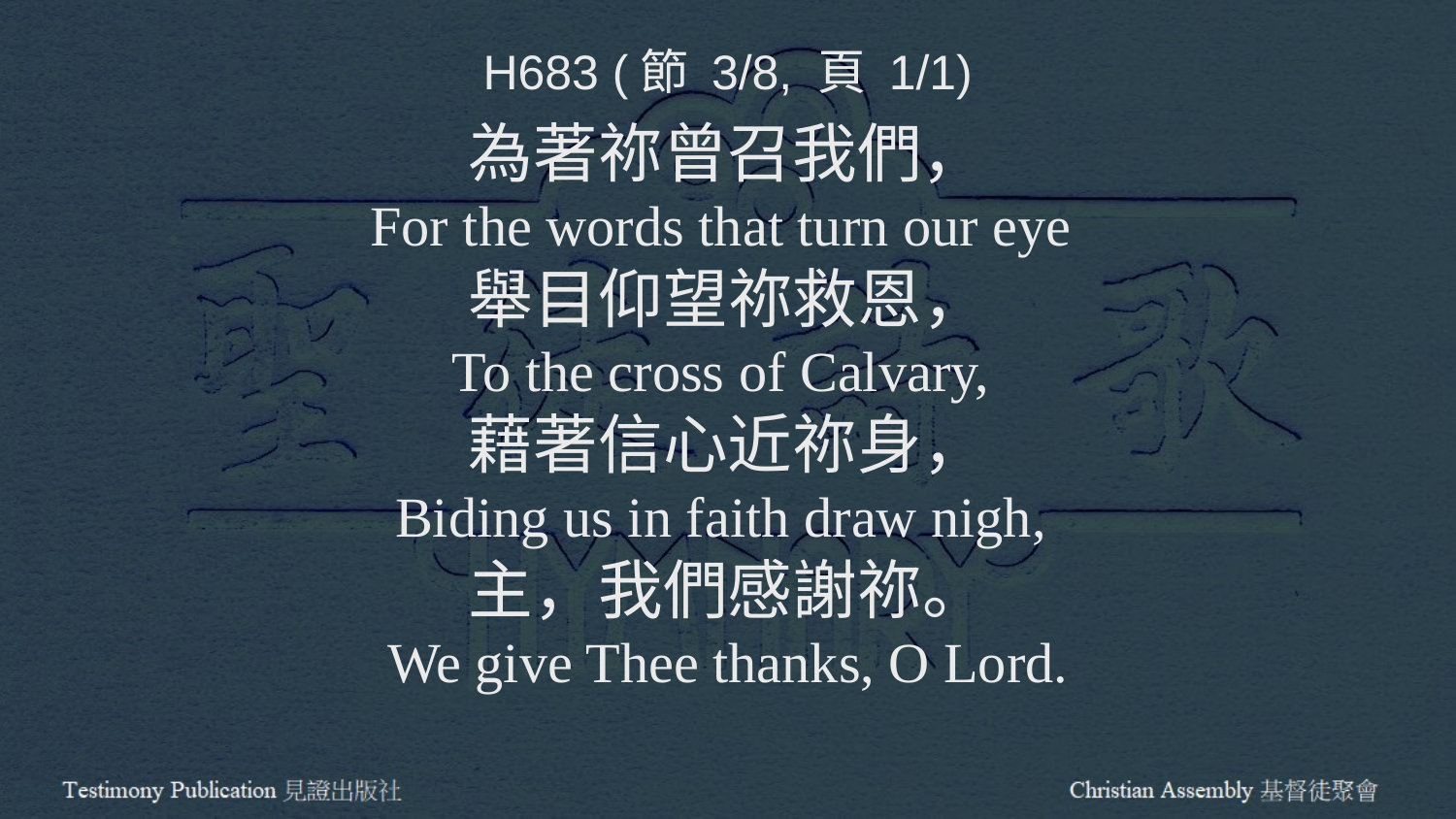

H683 (節 3/8, 頁 1/1)
為著祢曾召我們，
For the words that turn our eye
舉目仰望祢救恩，
To the cross of Calvary,
藉著信心近祢身，
Biding us in faith draw nigh,
主，我們感謝祢。
We give Thee thanks, O Lord.